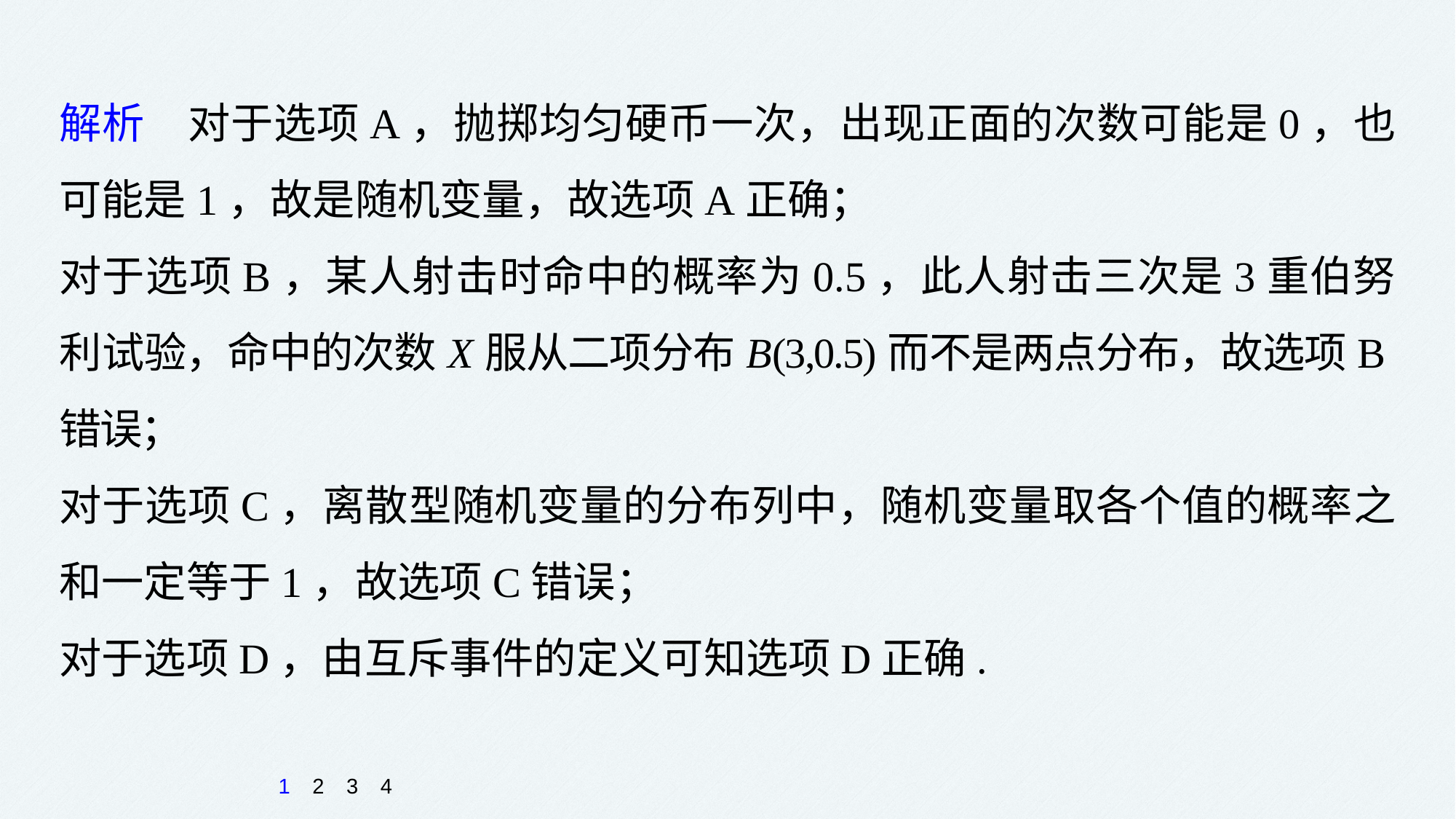

解析　对于选项A，抛掷均匀硬币一次，出现正面的次数可能是0，也可能是1，故是随机变量，故选项A正确；
对于选项B，某人射击时命中的概率为0.5，此人射击三次是3重伯努利试验，命中的次数X服从二项分布B(3,0.5)而不是两点分布，故选项B错误；
对于选项C，离散型随机变量的分布列中，随机变量取各个值的概率之和一定等于1，故选项C错误；
对于选项D，由互斥事件的定义可知选项D正确.
1
2
3
4